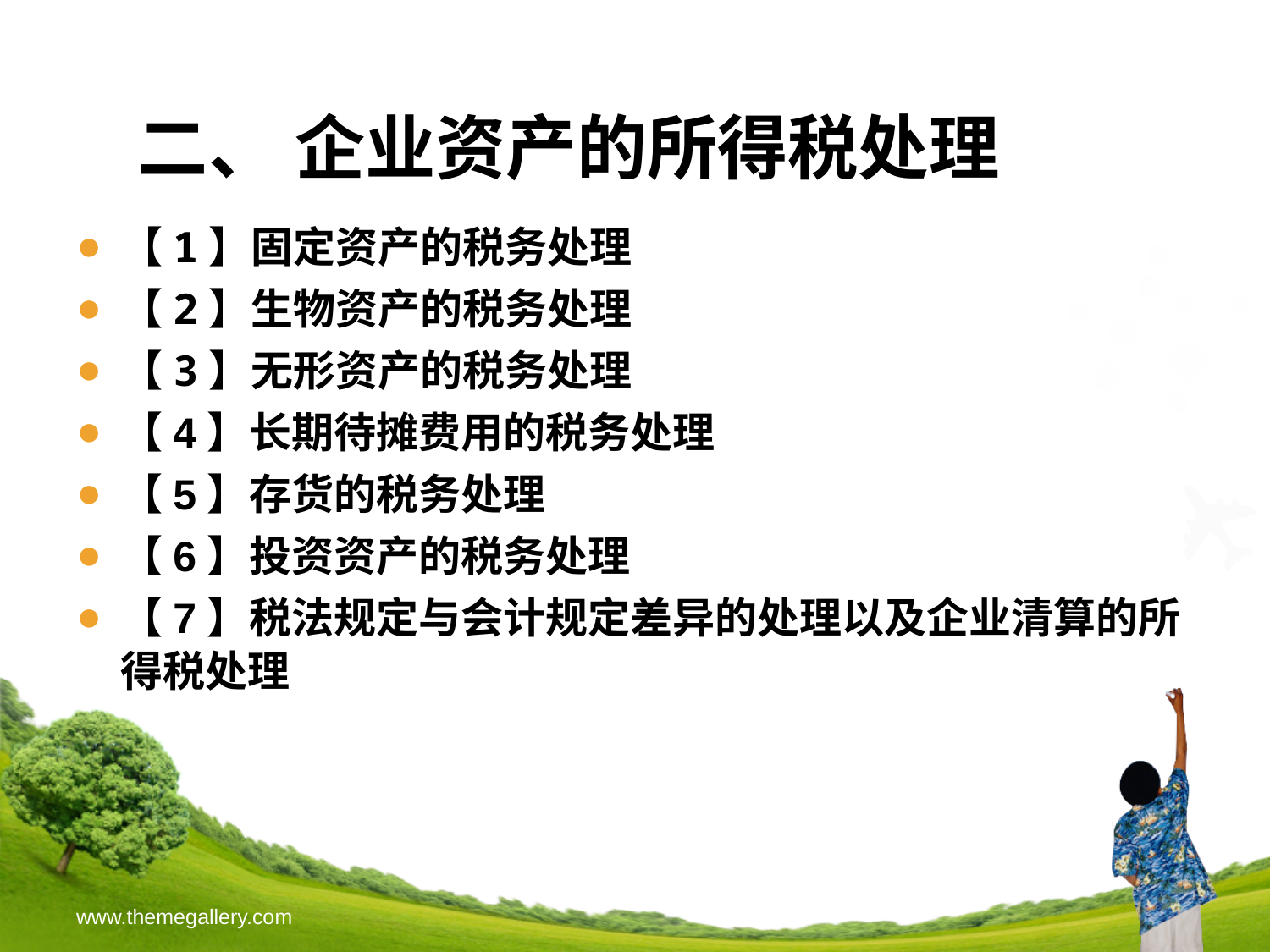

# 二、 企业资产的所得税处理
【1】固定资产的税务处理
【2】生物资产的税务处理
【3】无形资产的税务处理
【4】长期待摊费用的税务处理
【5】存货的税务处理
【6】投资资产的税务处理
【7】税法规定与会计规定差异的处理以及企业清算的所得税处理

www.themegallery.com